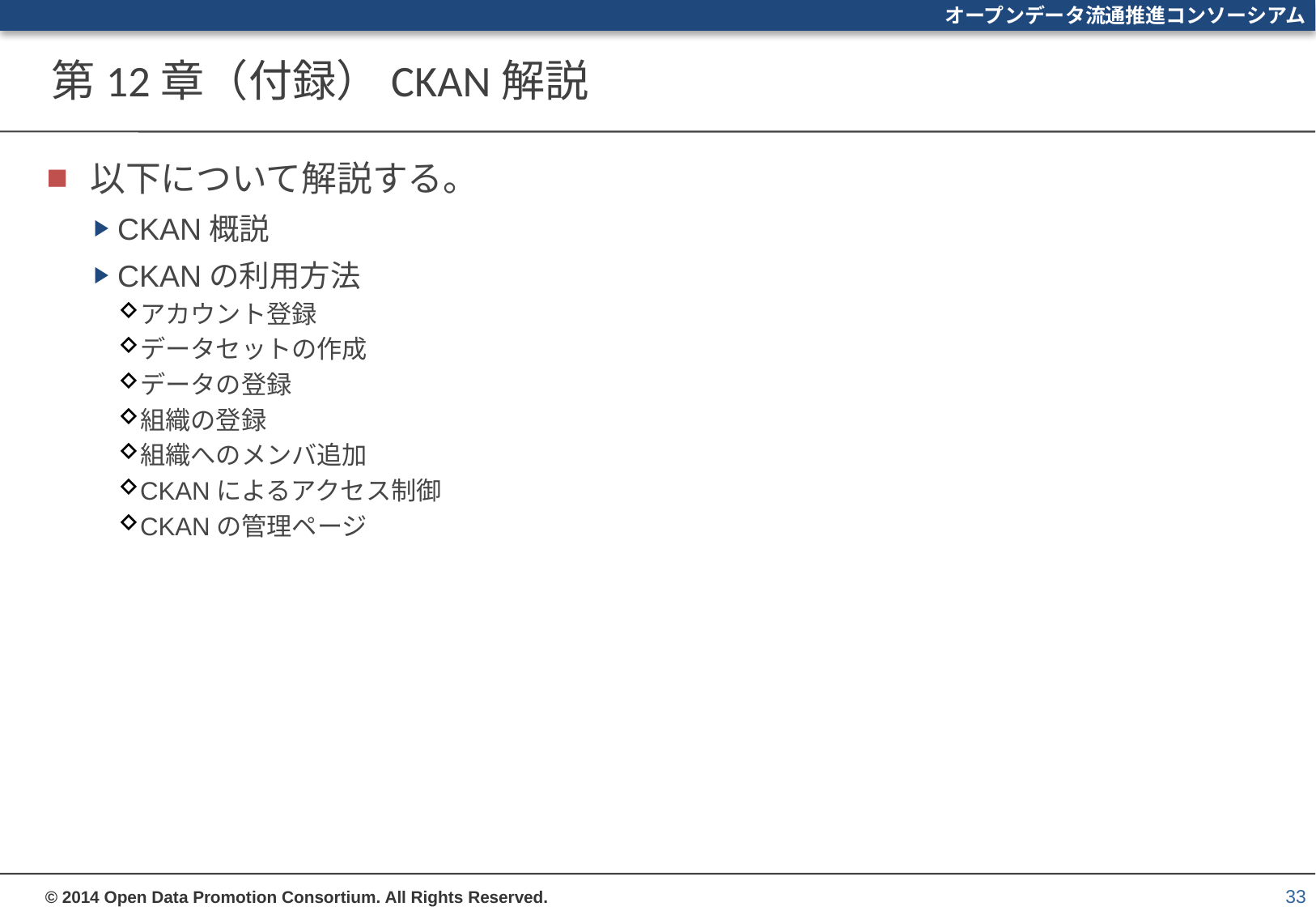

# 第12章（付録）CKAN解説
以下について解説する。
CKAN概説
CKANの利用方法
アカウント登録
データセットの作成
データの登録
組織の登録
組織へのメンバ追加
CKANによるアクセス制御
CKANの管理ページ
33